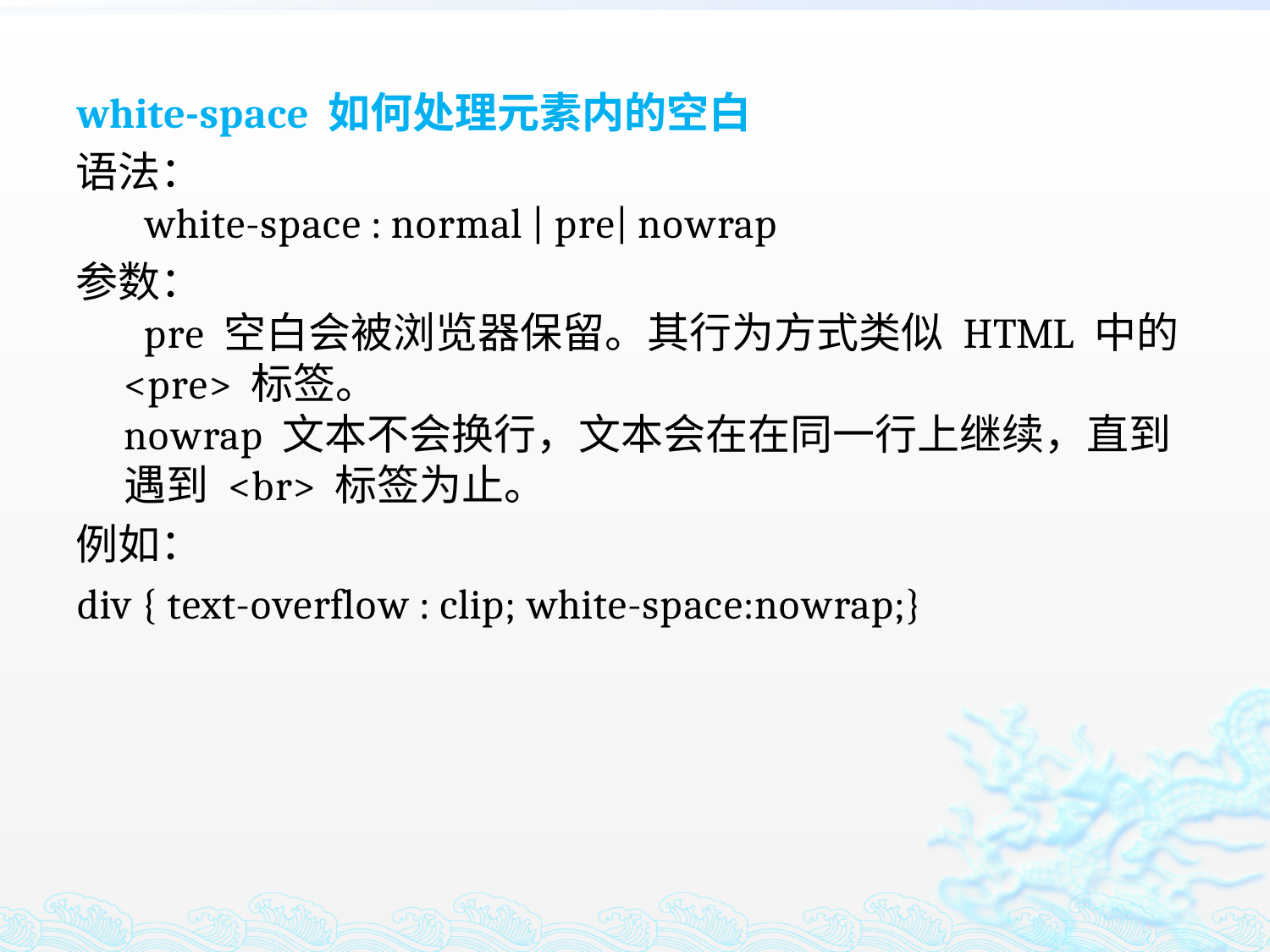

white-space 如何处理元素内的空白
语法：
 white-space : normal | pre| nowrap
参数：
 pre 空白会被浏览器保留。其行为方式类似 HTML 中的 <pre> 标签。
nowrap 文本不会换行，文本会在在同一行上继续，直到遇到 <br> 标签为止。
例如：
div { text-overflow : clip; white-space:nowrap;}